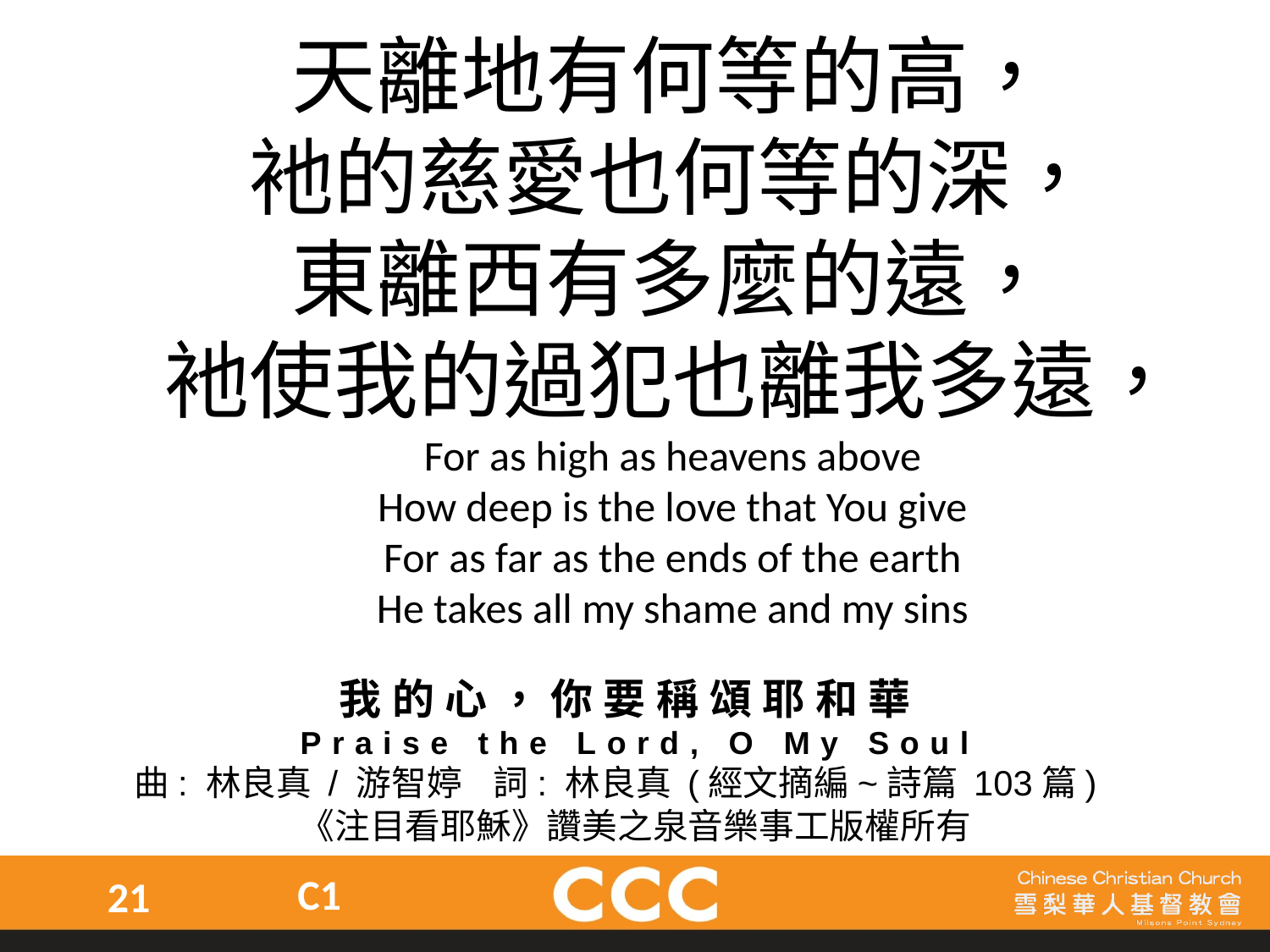

天離地有何等的高，
衪的慈愛也何等的深，
東離西有多麼的遠，
衪使我的過犯也離我多遠，
For as high as heavens above
How deep is the love that You give
For as far as the ends of the earth
He takes all my shame and my sins
我的心，你要稱頌耶和華
Praise the Lord, O My Soul
曲: 林良真 / 游智婷    詞: 林良真 (經文摘編~詩篇 103篇)
《注目看耶穌》讚美之泉音樂事工版權所有
C1
21